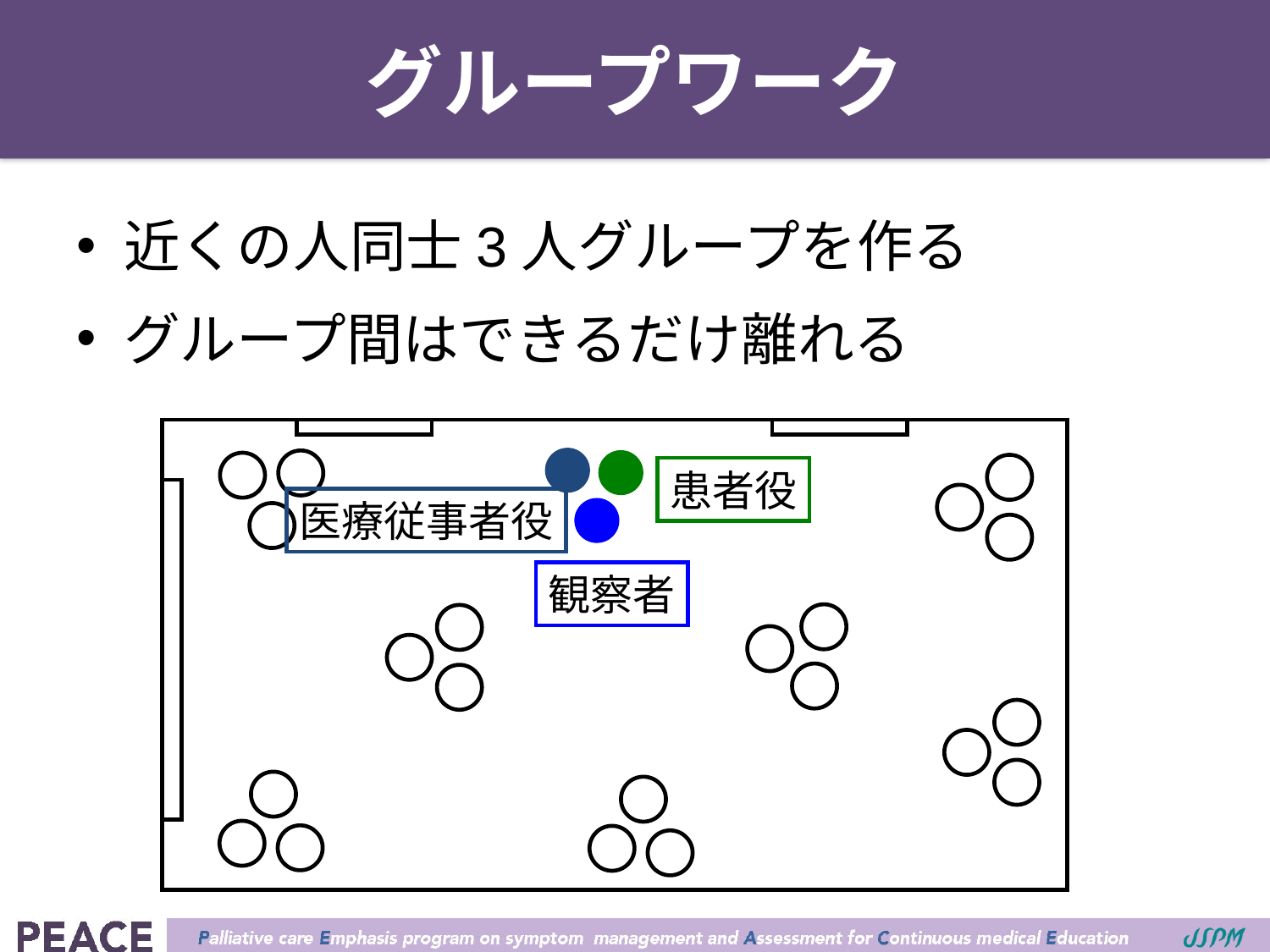

# グループワーク
近くの人同士3人グループを作る
グループ間はできるだけ離れる

患者役

医療従事者役
観察者